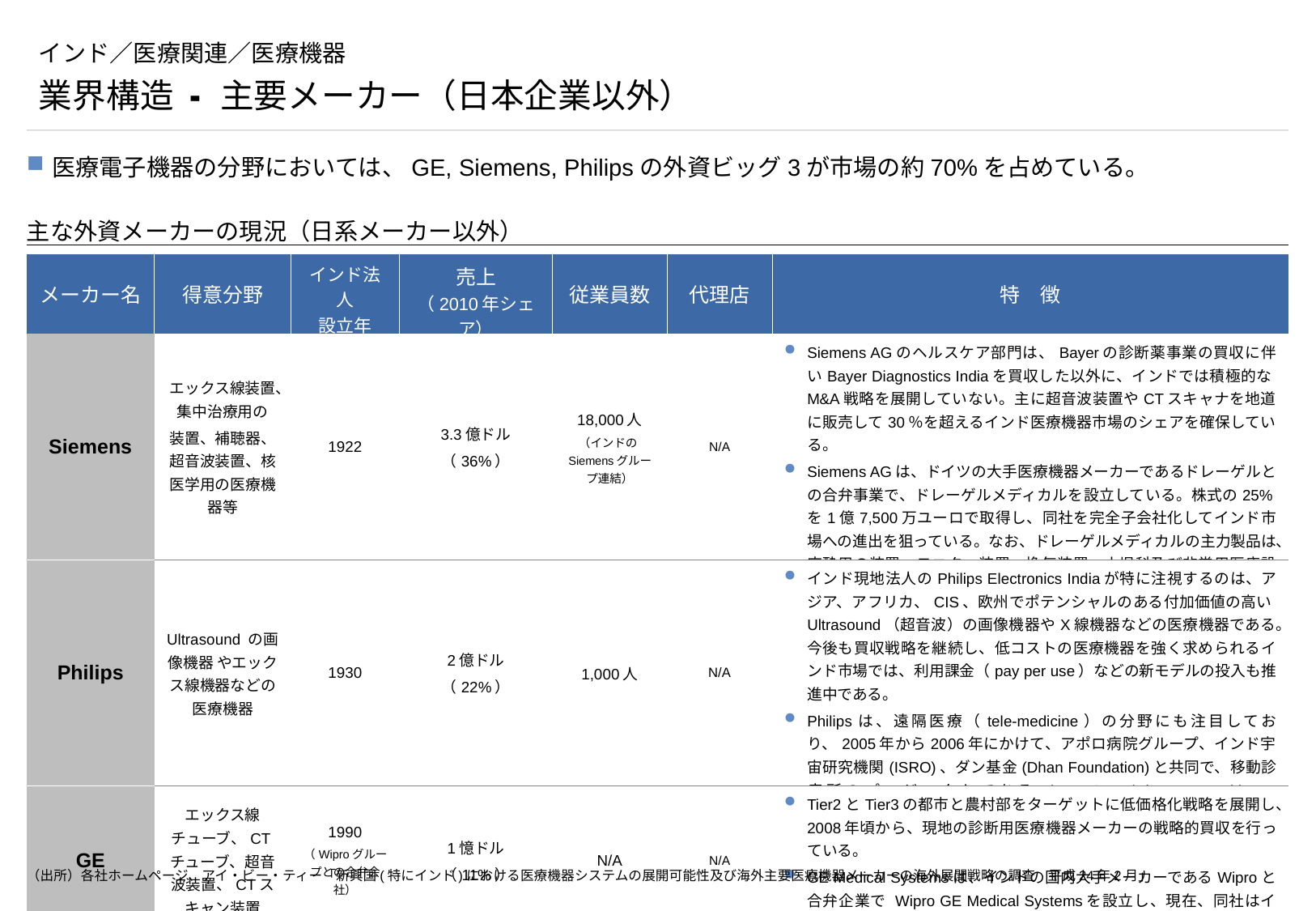

# インド／医療関連／医療機器
業界構造 - 主要メーカー（日本企業以外）
医療電子機器の分野においては、GE, Siemens, Philipsの外資ビッグ3が市場の約70%を占めている。
主な外資メーカーの現況（日系メーカー以外）
| メーカー名 | 得意分野 | インド法人 設立年 | 売上 （2010年シェア） | 従業員数 | 代理店 | 特　徴 |
| --- | --- | --- | --- | --- | --- | --- |
| Siemens | エックス線装置、集中治療用の 装置、補聴器、超音波装置、核医学用の医療機器等 | 1922 | 3.3億ドル （36%） | 18,000人 （インドのSiemensグループ連結） | N/A | Siemens AGのヘルスケア部門は、Bayerの診断薬事業の買収に伴いBayer Diagnostics Indiaを買収した以外に、インドでは積極的なM&A戦略を展開していない。主に超音波装置やCTスキャナを地道に販売して30％を超えるインド医療機器市場のシェアを確保している。 Siemens AGは、ドイツの大手医療機器メーカーであるドレーゲルとの合弁事業で、ドレーゲルメディカルを設立している。株式の25%を1億7,500万ユーロで取得し、同社を完全子会社化してインド市場への進出を狙っている。なお、ドレーゲルメディカルの主力製品は、麻酔用の装置、モニター装置、換気装置、小児科及び非常用医療設備、酸素・エアロゾル療法の装置等である。 |
| Philips | Ultrasound の画像機器 やエックス線機器などの医療機器 | 1930 | 2億ドル （22%） | 1,000人 | N/A | インド現地法人のPhilips Electronics Indiaが特に注視するのは、アジア、アフリカ、CIS、欧州でポテンシャルのある付加価値の高いUltrasound（超音波）の画像機器やX線機器などの医療機器である。今後も買収戦略を継続し、低コストの医療機器を強く求められるインド市場では、利用課金（pay per use）などの新モデルの投入も推進中である。 Philipsは、遠隔医療（tele-medicine）の分野にも注目しており、2005年から2006年にかけて、アポロ病院グループ、インド宇宙研究機関(ISRO)、ダン基金(Dhan Foundation)と共同で、移動診療所のプロジェクトであるThe DISHA (Distance Healthcare Advancement)を立ち上げている。 |
| GE | エックス線チューブ、CTチューブ、超音波装置、CTス キャン装置 | 1990 （Wiproグループとの合弁会社） | 1憶ドル （11%） | N/A | N/A | Tier2とTier3の都市と農村部をターゲットに低価格化戦略を展開し、2008年頃から、現地の診断用医療機器メーカーの戦略的買収を行っている。 GE Medical Systemsは、インドの国内大手メーカーであるWiproと合弁企業で Wipro GE Medical Systemsを設立し、現在、同社はインド国内最大の医療システムのセールス及びサービスプロバイダーになっている。 |
（出所）各社ホームページ、アイ・ビー・ティー「新興国(特にインド)における医療機器システムの展開可能性及び海外主要医療機器メーカーの海外展開戦略の調査　平成24年2月」